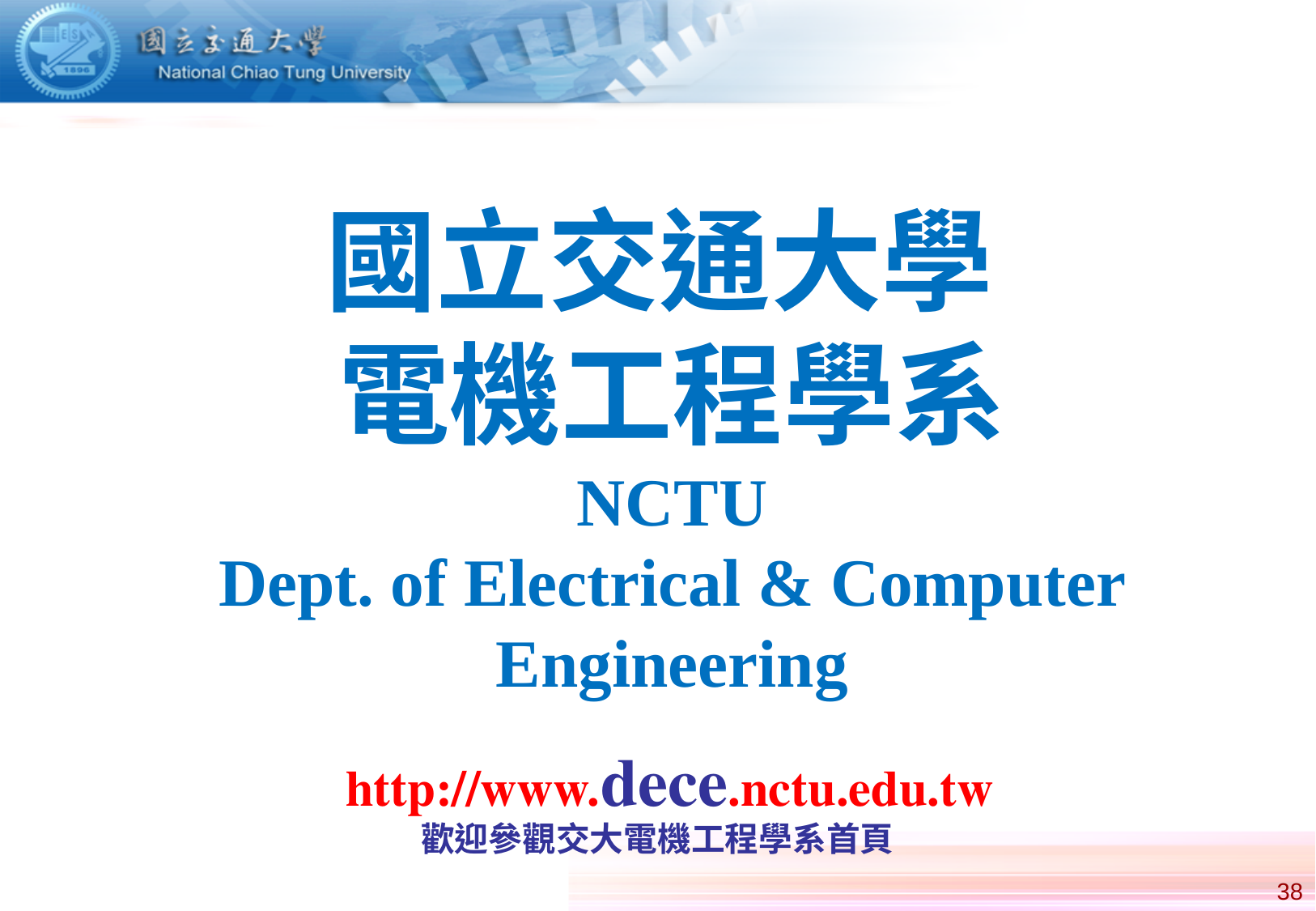

# 國立交通大學 電機工程學系 NCTU Dept. of Electrical & Computer Engineering
http://www.dece.nctu.edu.tw
歡迎參觀交大電機工程學系首頁